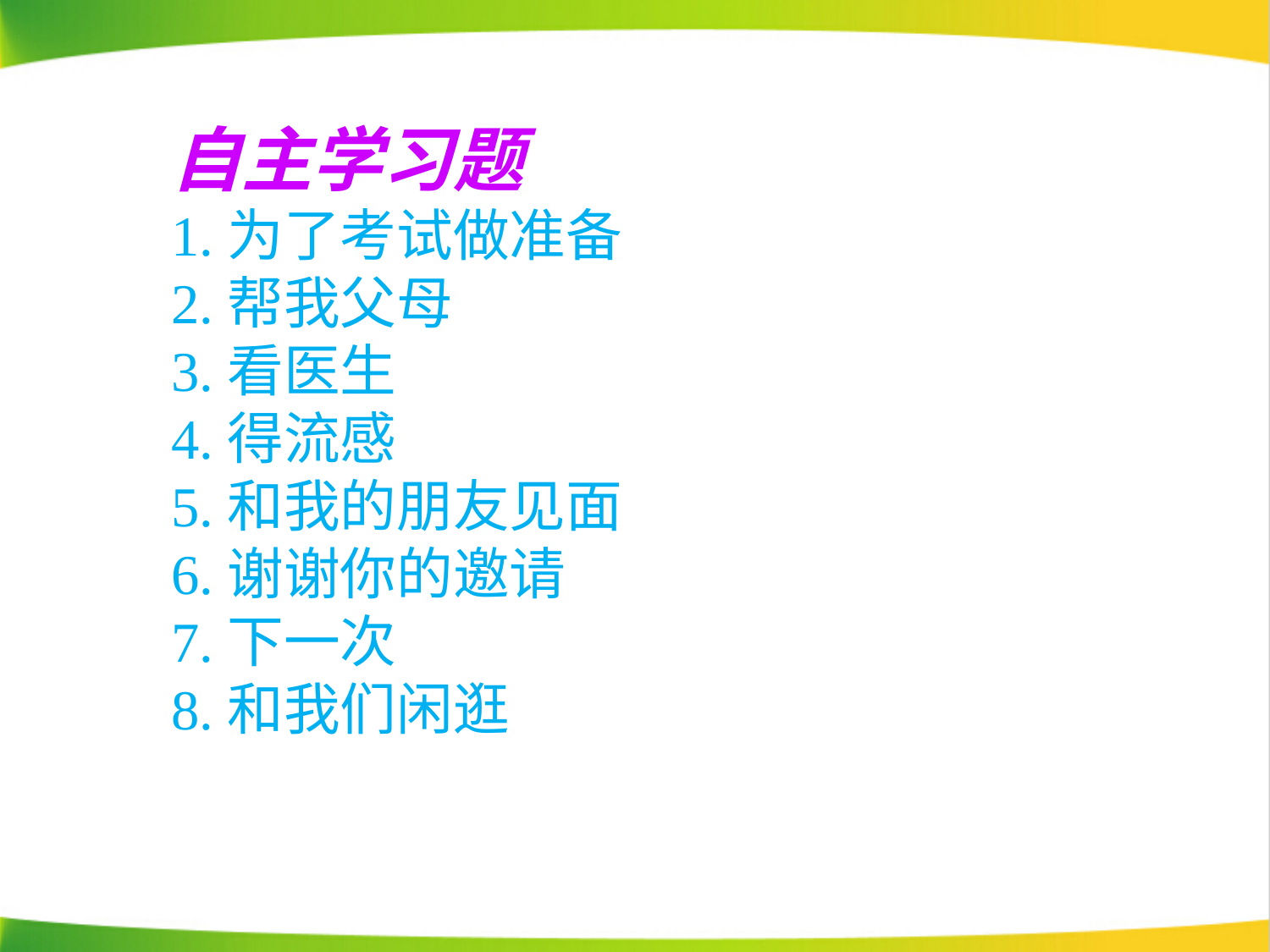

自主学习题
1.为了考试做准备
2.帮我父母
3.看医生
4.得流感
5.和我的朋友见面
6.谢谢你的邀请
7.下一次
8.和我们闲逛